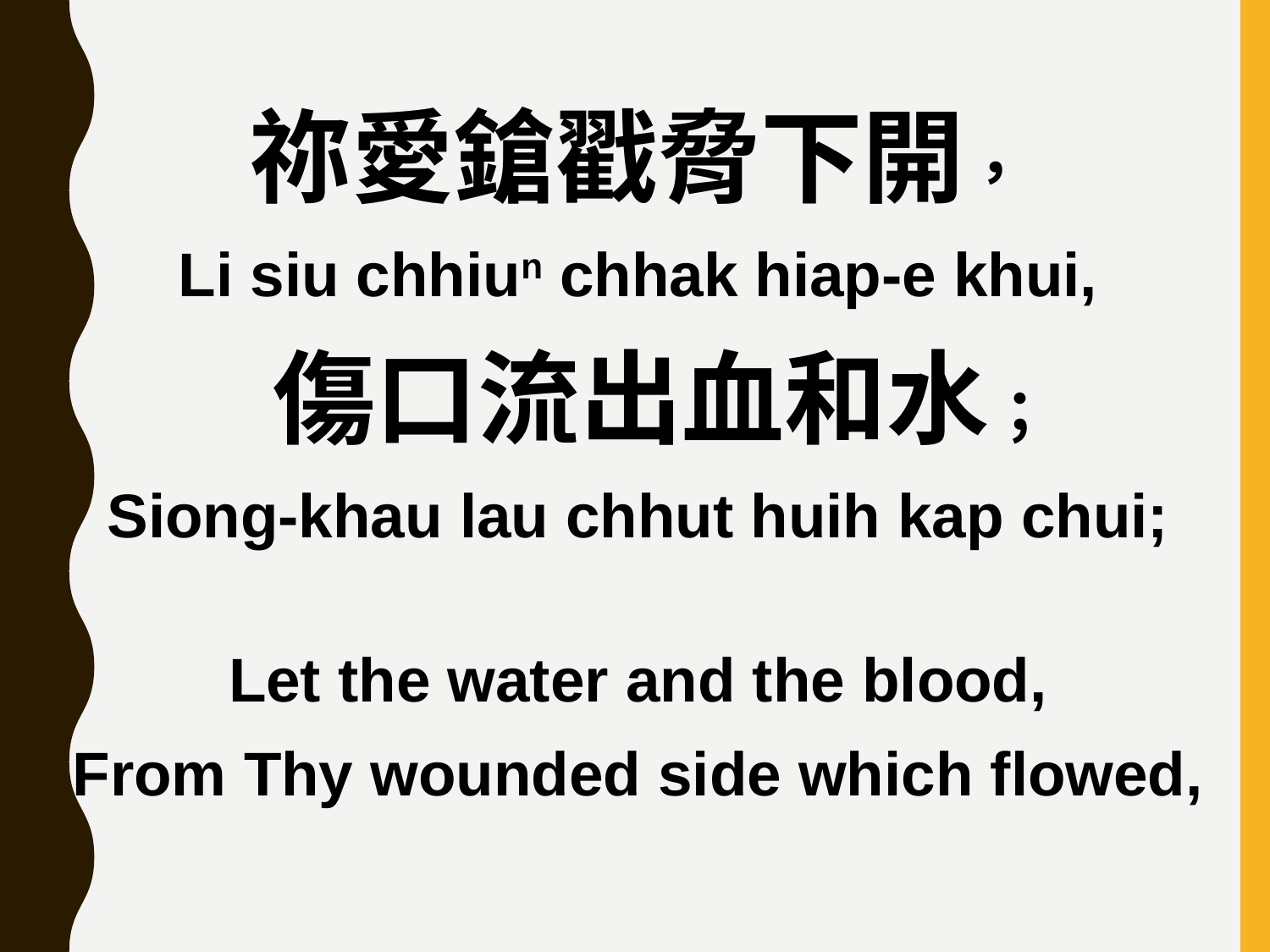

祢愛鎗戳脅下開，
Li siu chhiun chhak hiap-e khui,
 傷口流出血和水；
Siong-khau lau chhut huih kap chui;

Let the water and the blood,
From Thy wounded side which flowed,